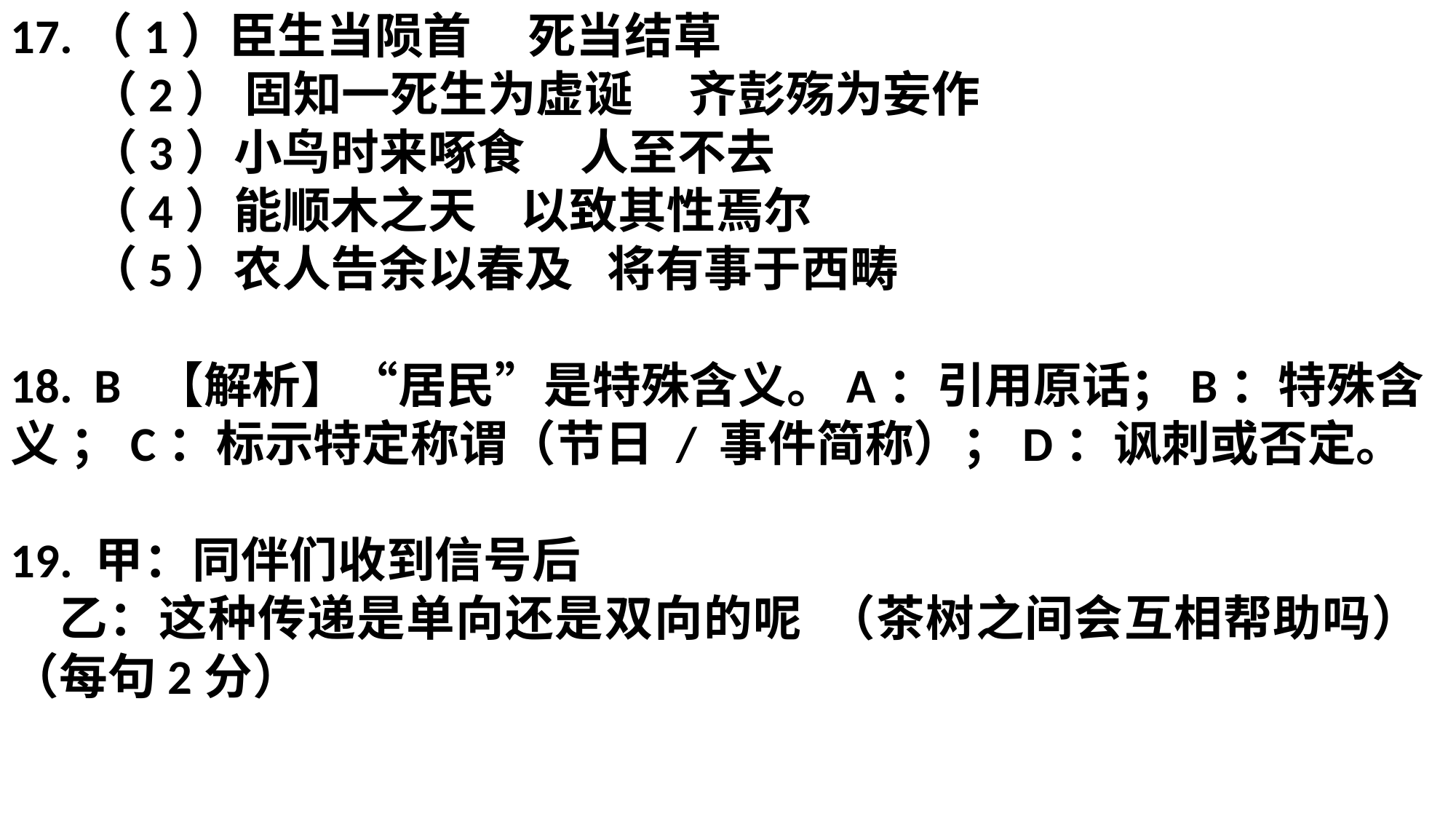

17.（1）臣生当陨首     死当结草
      （2） 固知一死生为虚诞     齐彭殇为妄作
      （3）小鸟时来啄食     人至不去
      （4）能顺木之天    以致其性焉尔
      （5）农人告余以春及   将有事于西畴

18.  B  【解析】“居民”是特殊含义。A：引用原话；B：特殊含义 ；C：标示特定称谓（节日 / 事件简称）；D：讽刺或否定。

19. 甲：同伴们收到信号后
   乙：这种传递是单向还是双向的呢  （茶树之间会互相帮助吗）  （每句2分）